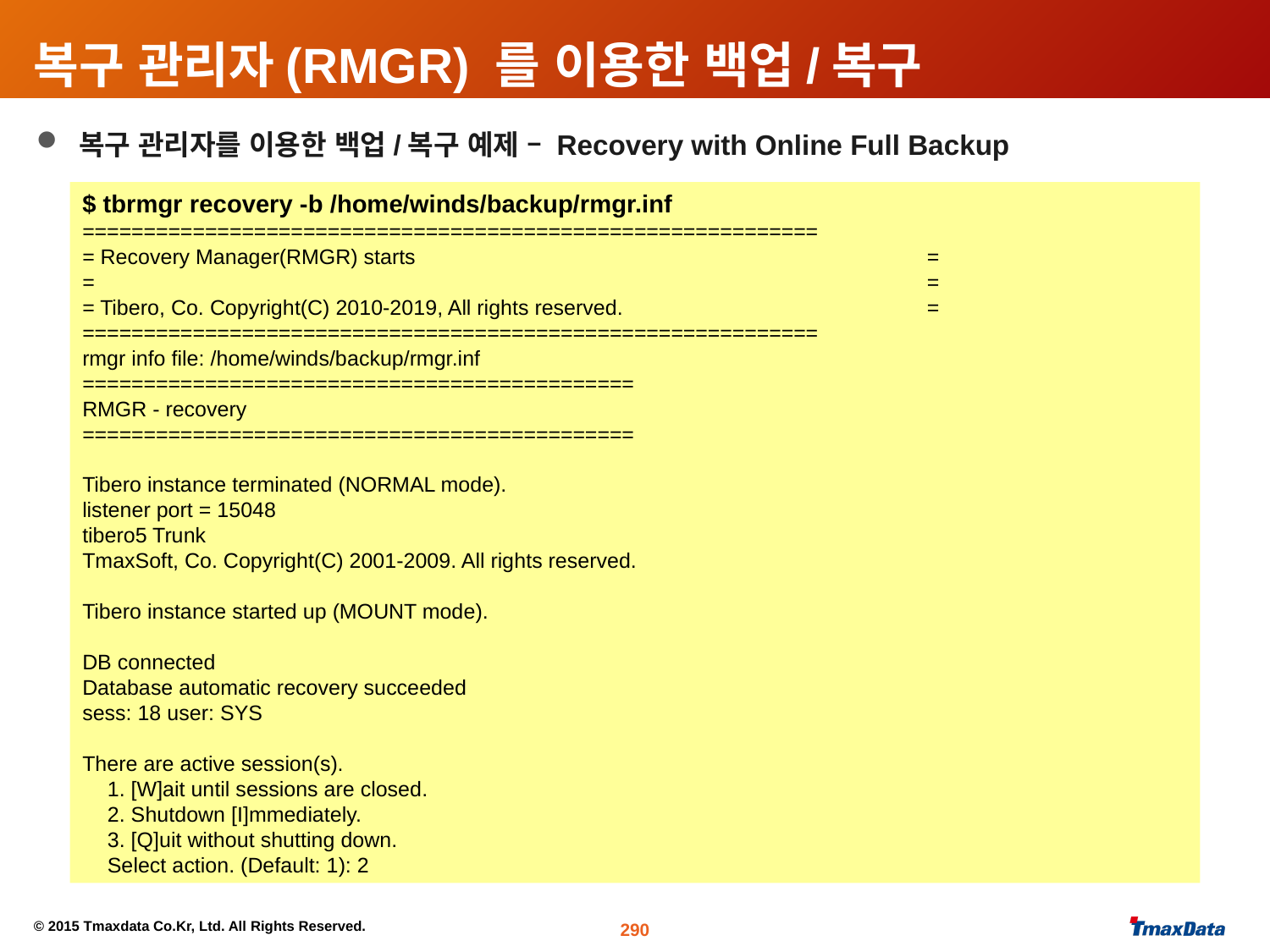

# 복구 관리자(RMGR) 를 이용한 백업/복구
 복구 관리자를 이용한 백업/복구 예제 – Recovery with Online Full Backup
$ tbrmgr recovery -b /home/winds/backup/rmgr.inf
============================================================
= Recovery Manager(RMGR) starts				              =
= 						              =
= Tibero, Co. Copyright(C) 2010-2019, All rights reserved. 		              =
============================================================
rmgr info file: /home/winds/backup/rmgr.inf
=============================================
RMGR - recovery
=============================================

Tibero instance terminated (NORMAL mode).
listener port = 15048
tibero5 Trunk
TmaxSoft, Co. Copyright(C) 2001-2009. All rights reserved.

Tibero instance started up (MOUNT mode).

DB connected
Database automatic recovery succeeded
sess: 18 user: SYS

There are active session(s).
1. [W]ait until sessions are closed.
2. Shutdown [I]mmediately.
3. [Q]uit without shutting down.
Select action. (Default: 1): 2